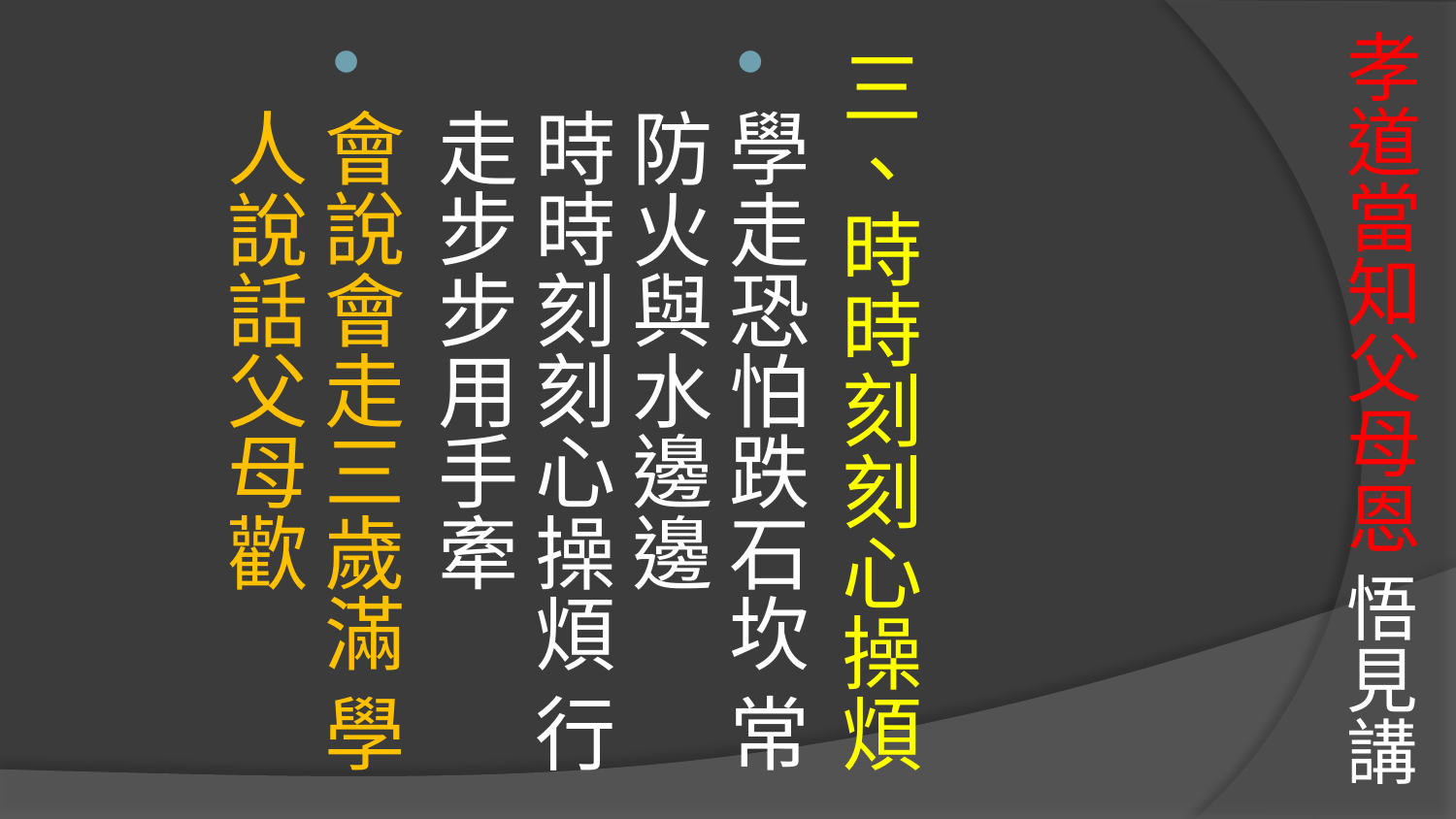

# 孝道當知父母恩 悟見講
三、時時刻刻心操煩
學走恐怕跌石坎 常防火與水邊邊
時時刻刻心操煩 行走步步用手牽
會說會走三歲滿 學人說話父母歡